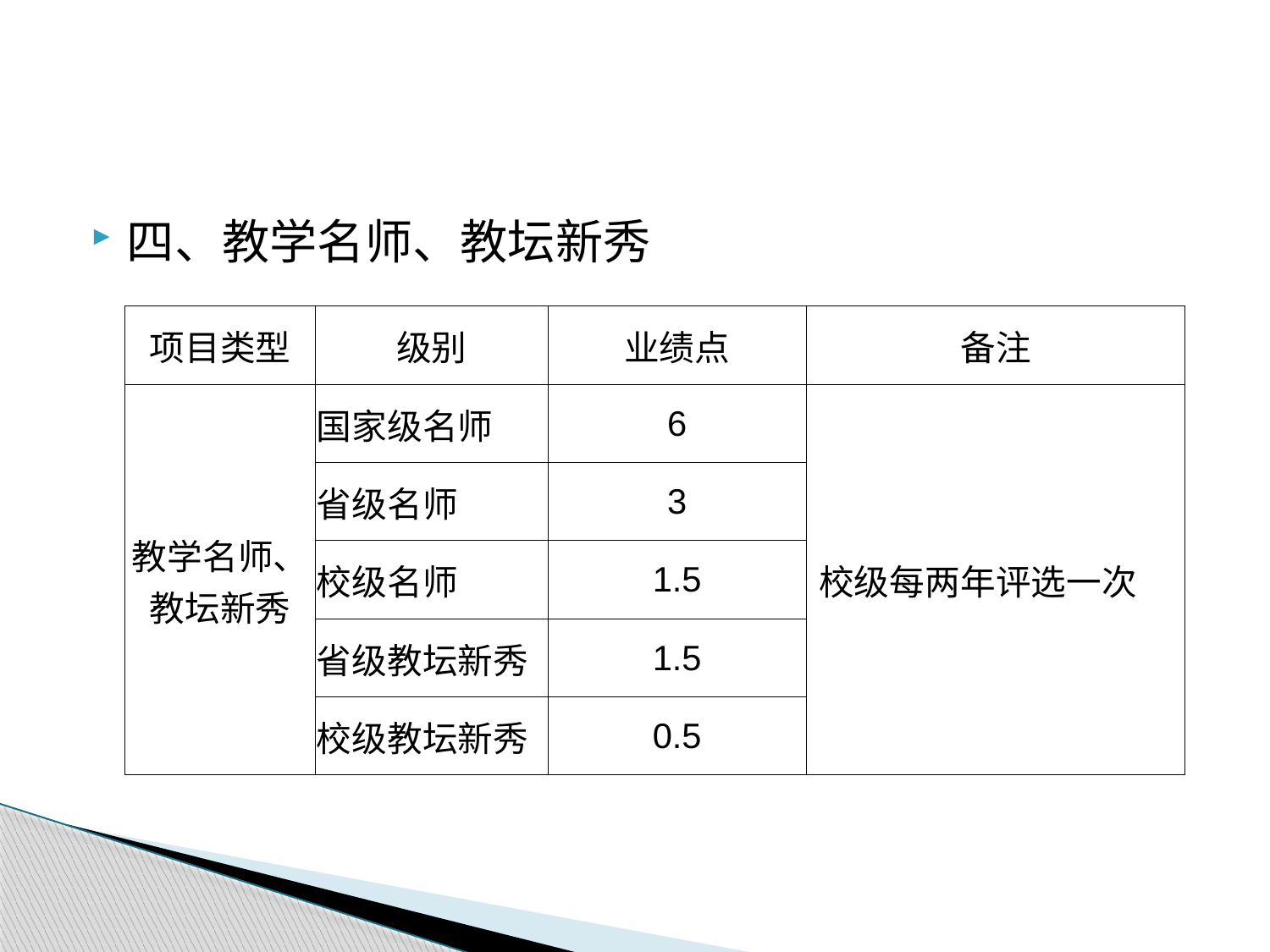

#
四、教学名师、教坛新秀
| 项目类型 | 级别 | 业绩点 | 备注 |
| --- | --- | --- | --- |
| 教学名师、教坛新秀 | 国家级名师 | 6 | 校级每两年评选一次 |
|  | 省级名师 | 3 |  |
|  | 校级名师 | 1.5 |  |
|  | 省级教坛新秀 | 1.5 |  |
|  | 校级教坛新秀 | 0.5 |  |